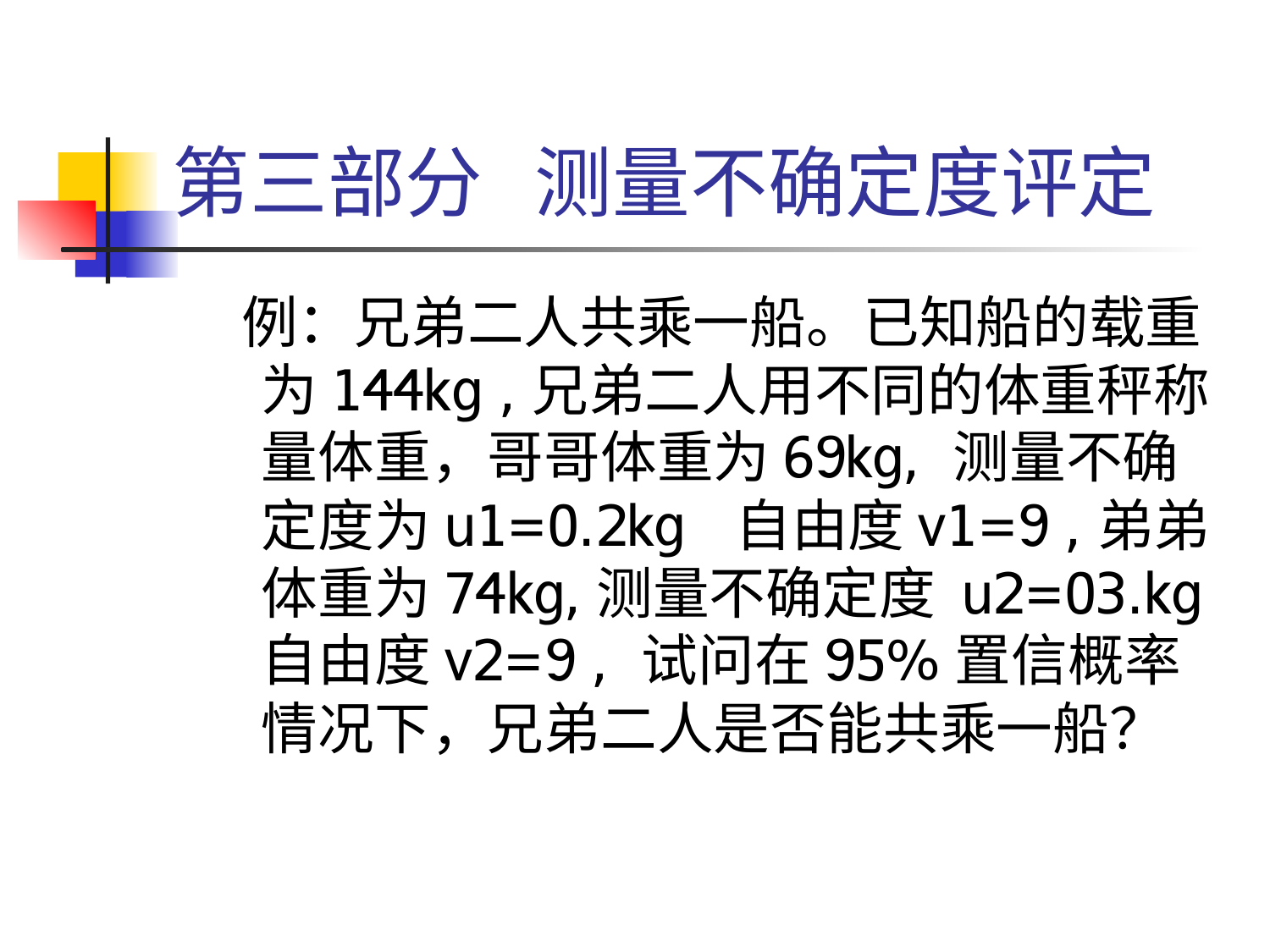

# 第三部分   测量不确定度评定
    例：兄弟二人共乘一船。已知船的载重为144kg ,兄弟二人用不同的体重秤称量体重，哥哥体重为69kg, 测量不确定度为u1=0.2kg  自由度v1=9 ,弟弟体重为74kg,测量不确定度 u2=03.kg  自由度v2=9 , 试问在95%置信概率情况下，兄弟二人是否能共乘一船？